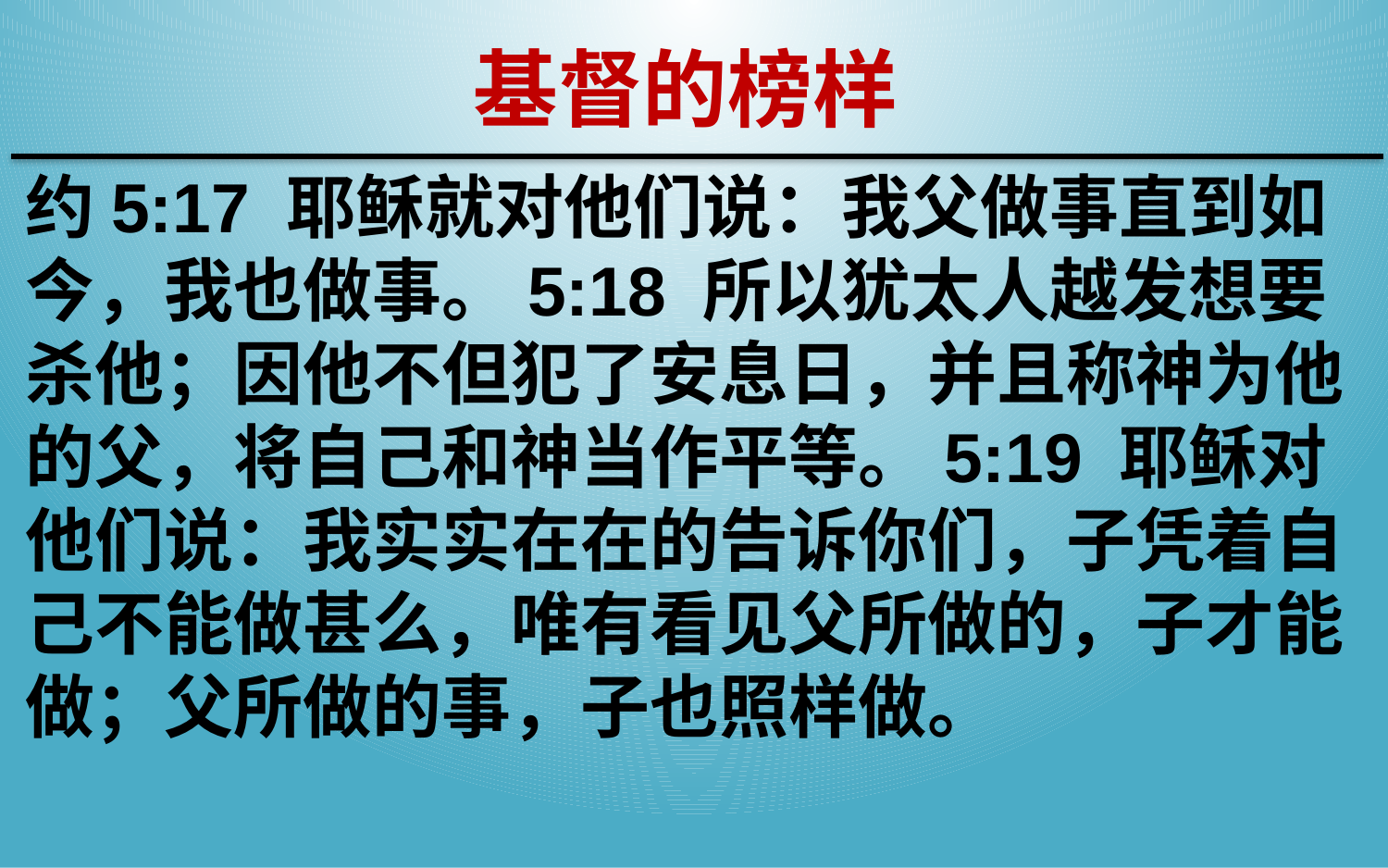

基督的榜样
约5:17 耶稣就对他们说：我父做事直到如今，我也做事。5:18 所以犹太人越发想要杀他；因他不但犯了安息日，并且称神为他的父，将自己和神当作平等。5:19 耶稣对他们说：我实实在在的告诉你们，子凭着自己不能做甚么，唯有看见父所做的，子才能做；父所做的事，子也照样做。